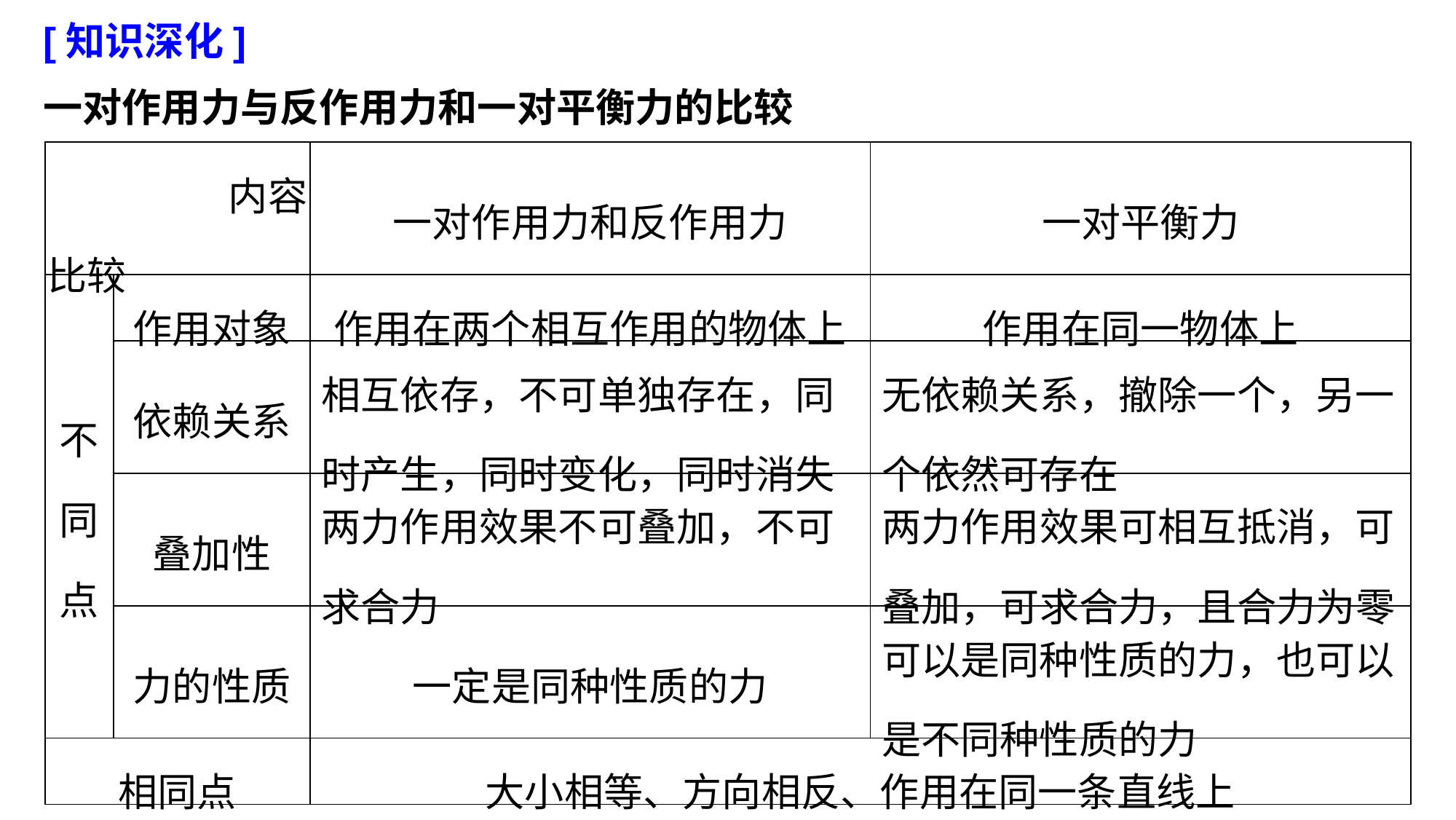

[知识深化]
一对作用力与反作用力和一对平衡力的比较
| 内容 比较 |  | 一对作用力和反作用力 | 一对平衡力 |
| --- | --- | --- | --- |
| 不 同 点 | 作用对象 | 作用在两个相互作用的物体上 | 作用在同一物体上 |
|  | 依赖关系 | 相互依存，不可单独存在，同时产生，同时变化，同时消失 | 无依赖关系，撤除一个，另一个依然可存在 |
|  | 叠加性 | 两力作用效果不可叠加，不可求合力 | 两力作用效果可相互抵消，可叠加，可求合力，且合力为零 |
|  | 力的性质 | 一定是同种性质的力 | 可以是同种性质的力，也可以是不同种性质的力 |
| 相同点 |  | 大小相等、方向相反、作用在同一条直线上 |  |